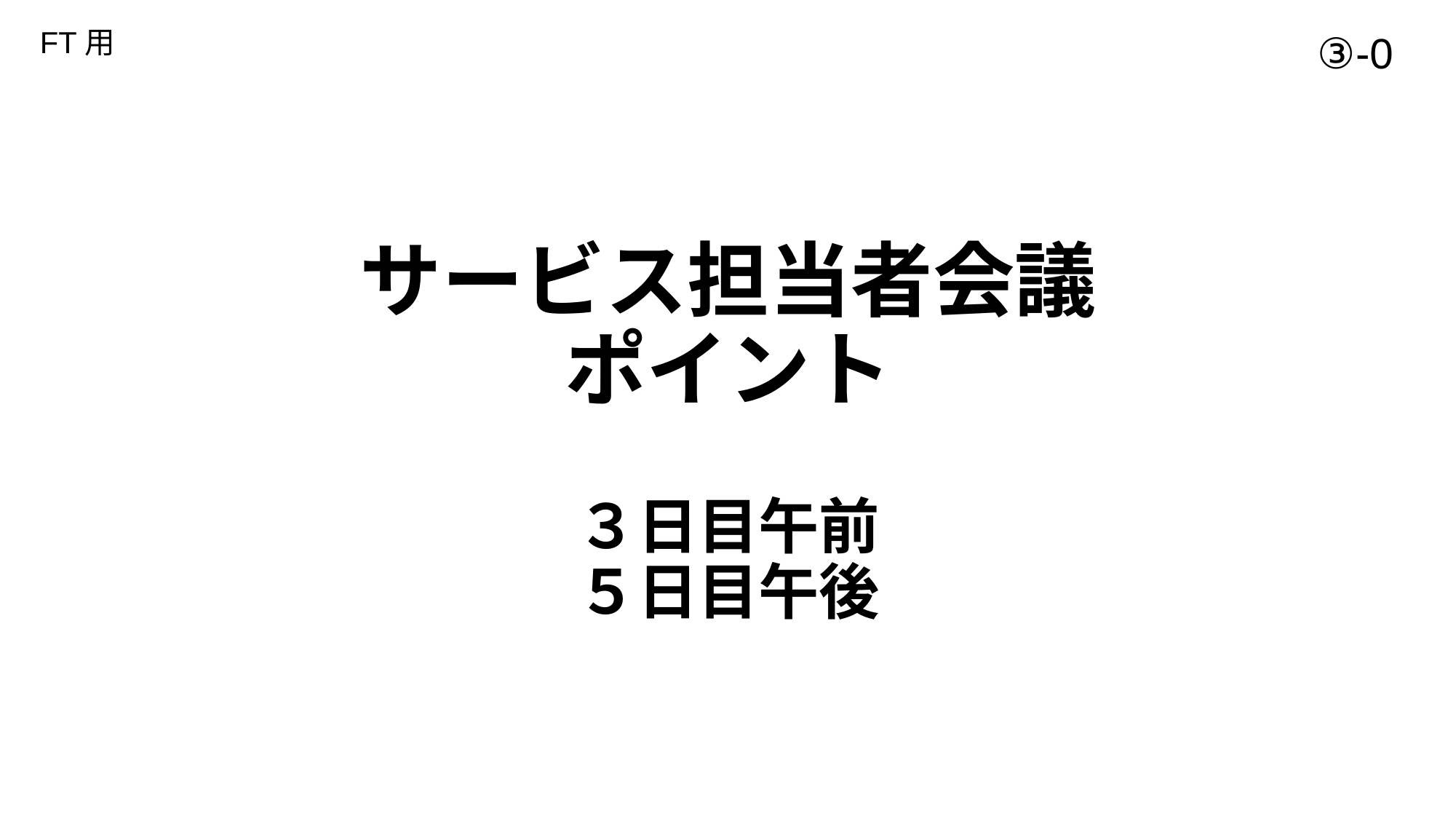

FT用
③-0
# サービス担当者会議 ポイント
３日目午前
５日目午後